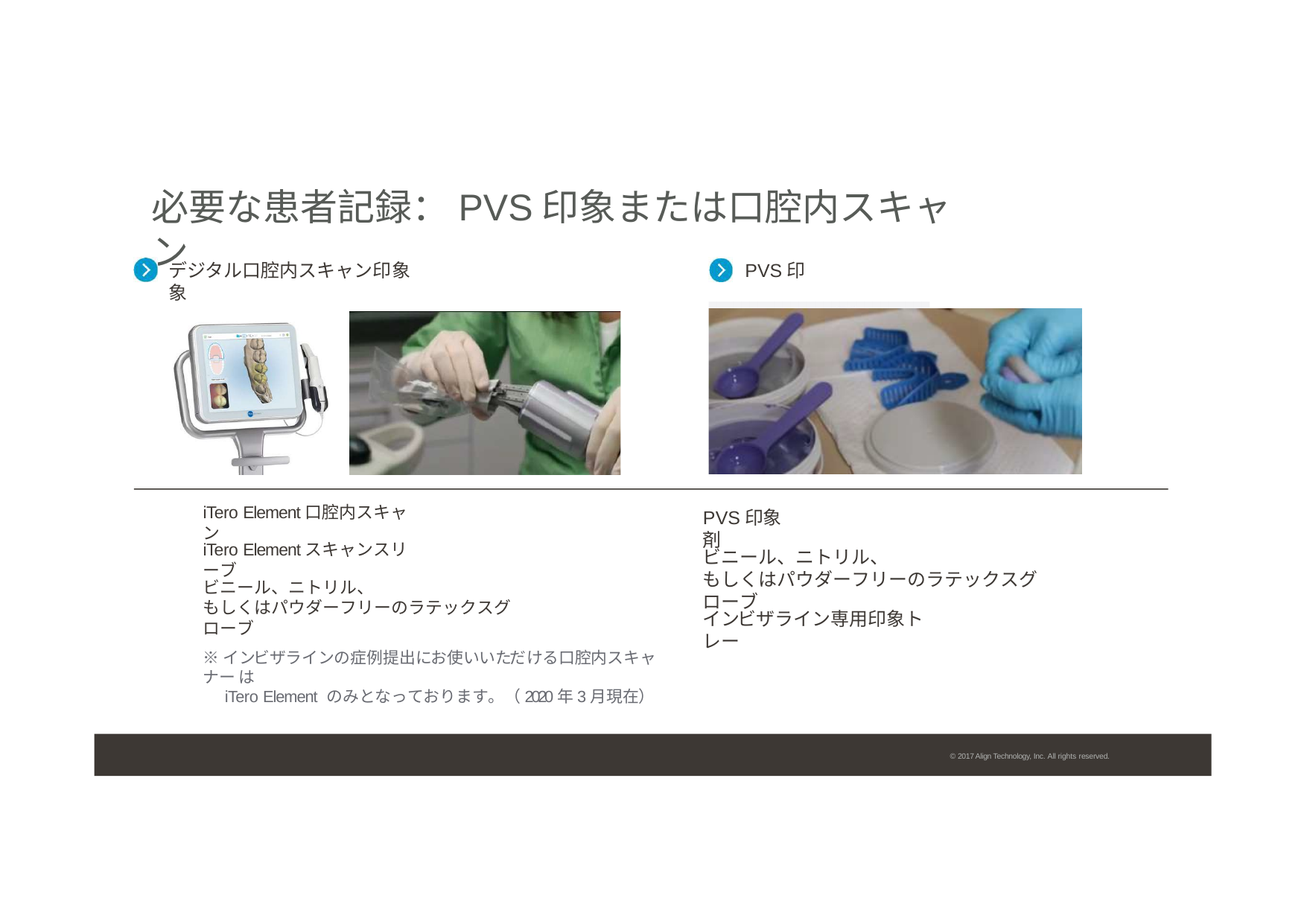

# 必要な患者記録：PVS印象または口腔内スキャン
デジタル口腔内スキャン印象	PVS印象

iTero Element口腔内スキャン
PVS印象剤
iTero Elementスキャンスリーブ
ビニール、ニトリル、
もしくはパウダーフリーのラテックスグローブ
ビニール、ニトリル、
もしくはパウダーフリーのラテックスグローブ
インビザライン専用印象トレー
※インビザラインの症例提出にお使いいただける口腔内スキャナー は
iTero Element のみとなっております。（2020年3月現在）
© 2017 Align Technology, Inc. All rights reserved.